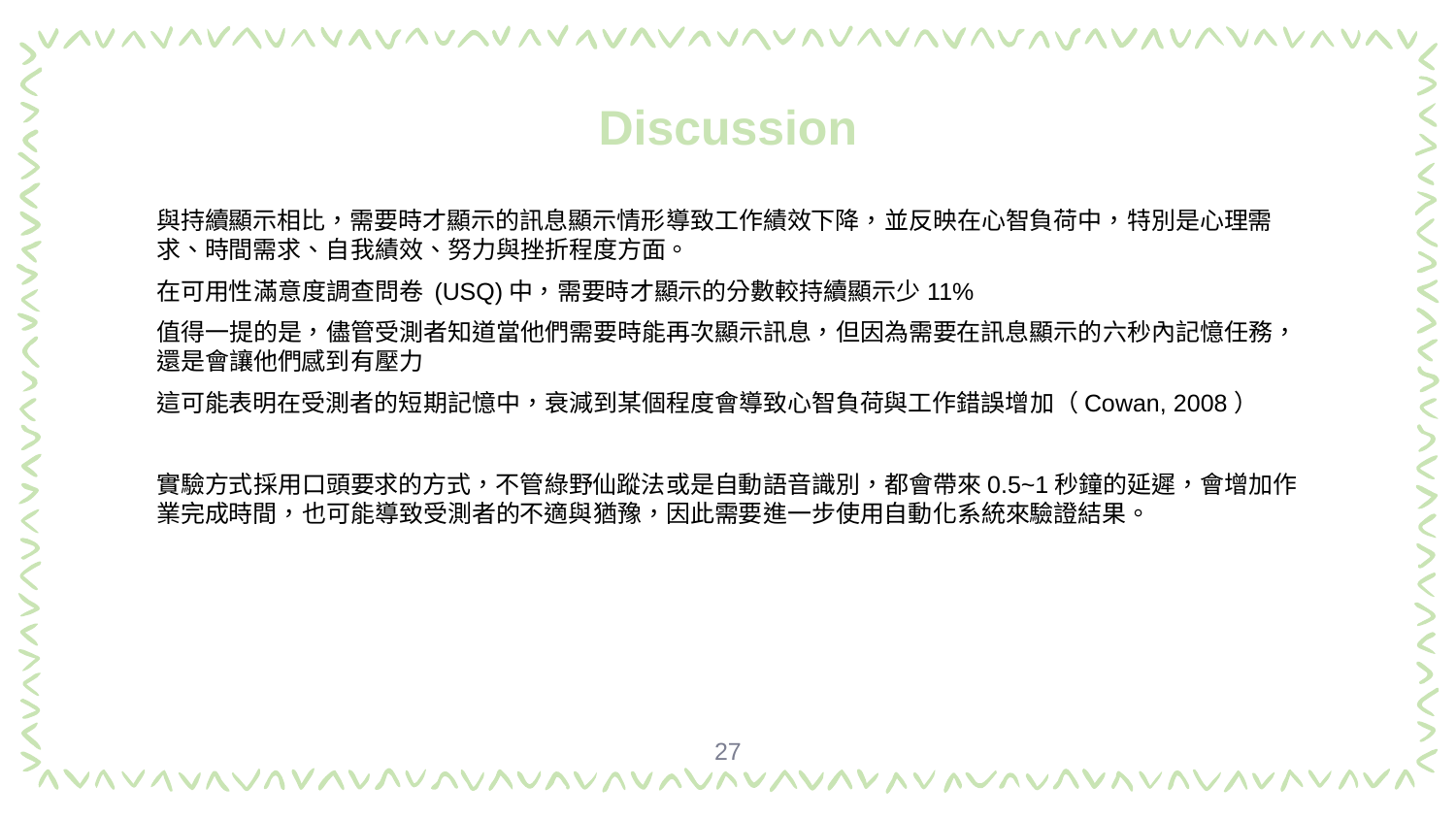

# Discussion
與持續顯示相比，需要時才顯示的訊息顯示情形導致工作績效下降，並反映在心智負荷中，特別是心理需求、時間需求、自我績效、努力與挫折程度方面。
在可用性滿意度調查問卷 (USQ)中，需要時才顯示的分數較持續顯示少11%
值得一提的是，儘管受測者知道當他們需要時能再次顯示訊息，但因為需要在訊息顯示的六秒內記憶任務，還是會讓他們感到有壓力
這可能表明在受測者的短期記憶中，衰減到某個程度會導致心智負荷與工作錯誤增加（Cowan, 2008）

實驗方式採用口頭要求的方式，不管綠野仙蹤法或是自動語音識別，都會帶來0.5~1秒鐘的延遲，會增加作業完成時間，也可能導致受測者的不適與猶豫，因此需要進一步使用自動化系統來驗證結果。
27